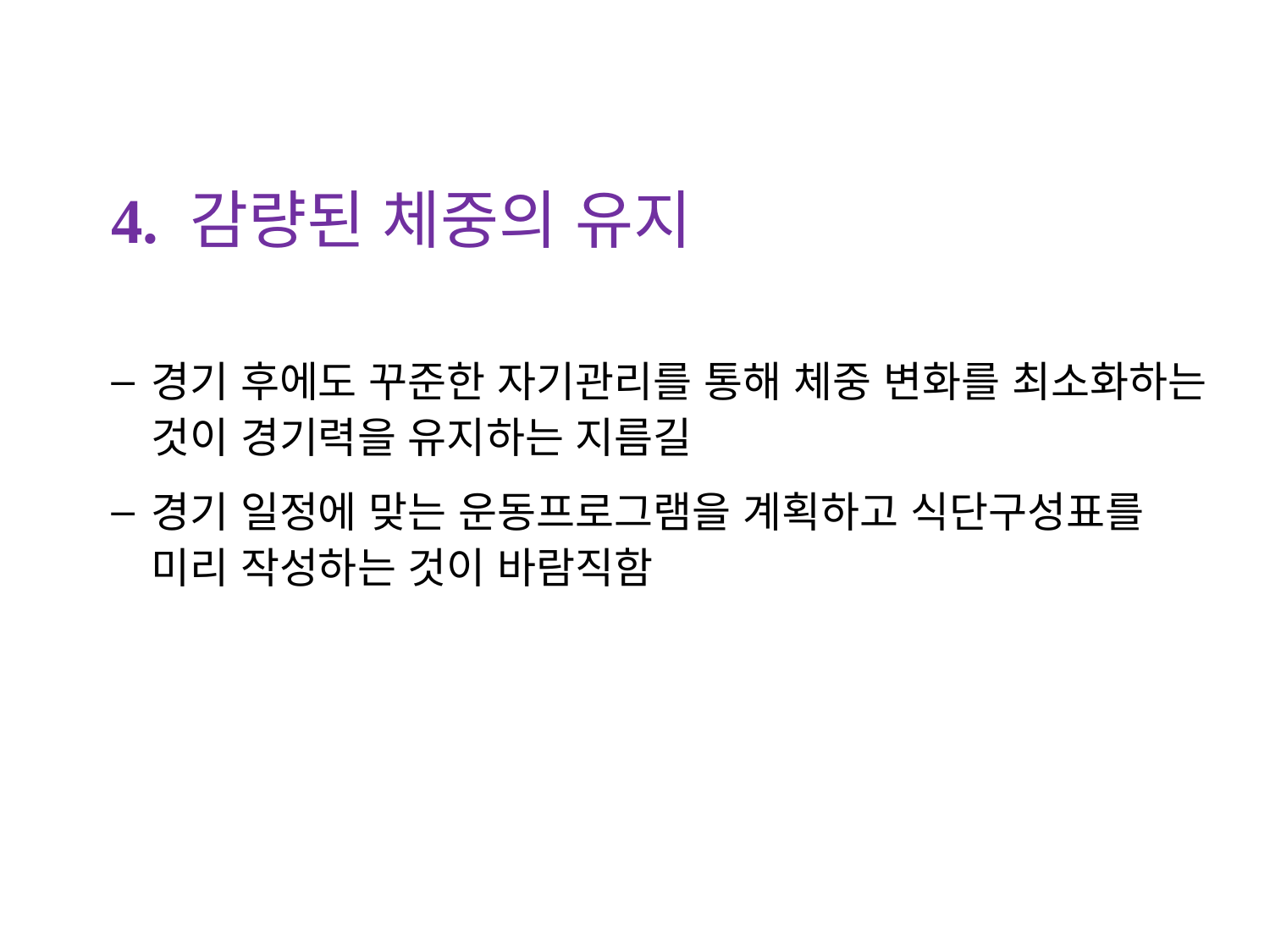

4. 감량된 체중의 유지

경기 후에도 꾸준한 자기관리를 통해 체중 변화를 최소화하는 것이 경기력을 유지하는 지름길
경기 일정에 맞는 운동프로그램을 계획하고 식단구성표를 미리 작성하는 것이 바람직함